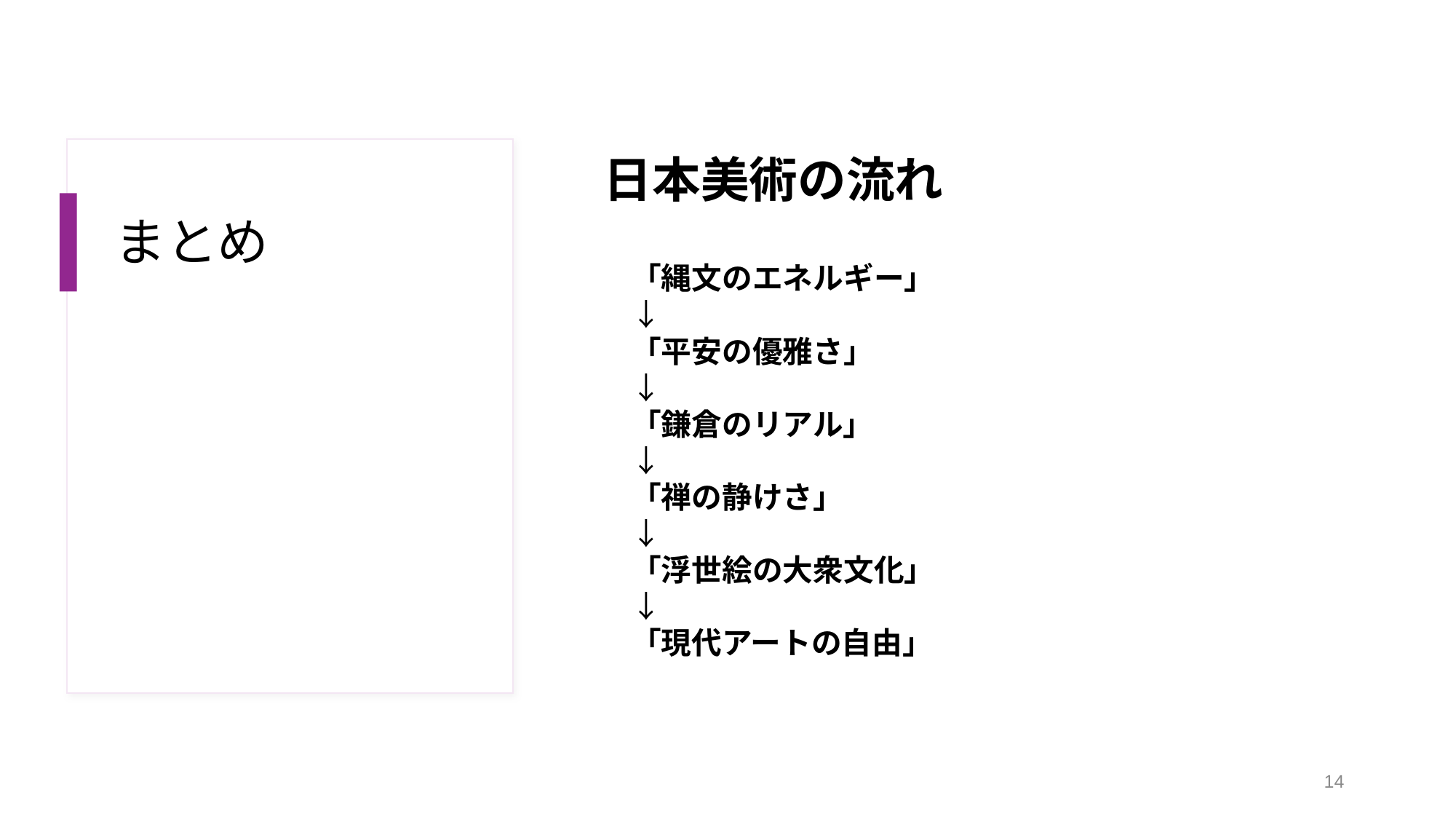

日本美術の流れ
「縄文のエネルギー」
↓
「平安の優雅さ」
↓
「鎌倉のリアル」
↓
「禅の静けさ」
↓
「浮世絵の大衆文化」
↓
「現代アートの自由」

# まとめ

14